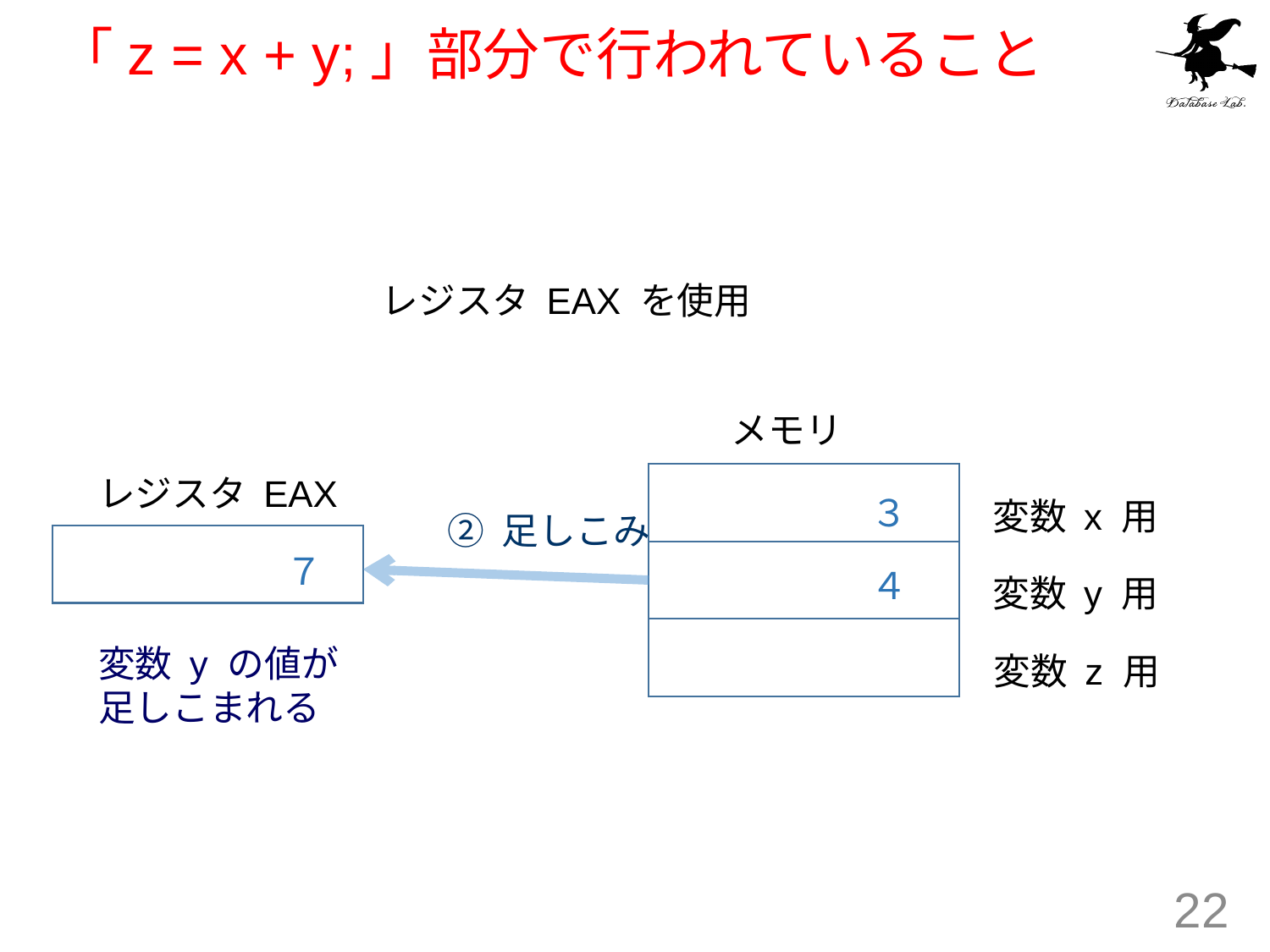

# 「z = x + y;」部分で行われていること

レジスタ EAX を使用
メモリ
レジスタ EAX

３
変数 x 用
② 足しこみ

７
４
変数 y 用

変数 y の値が
足しこまれる
変数 z 用
22